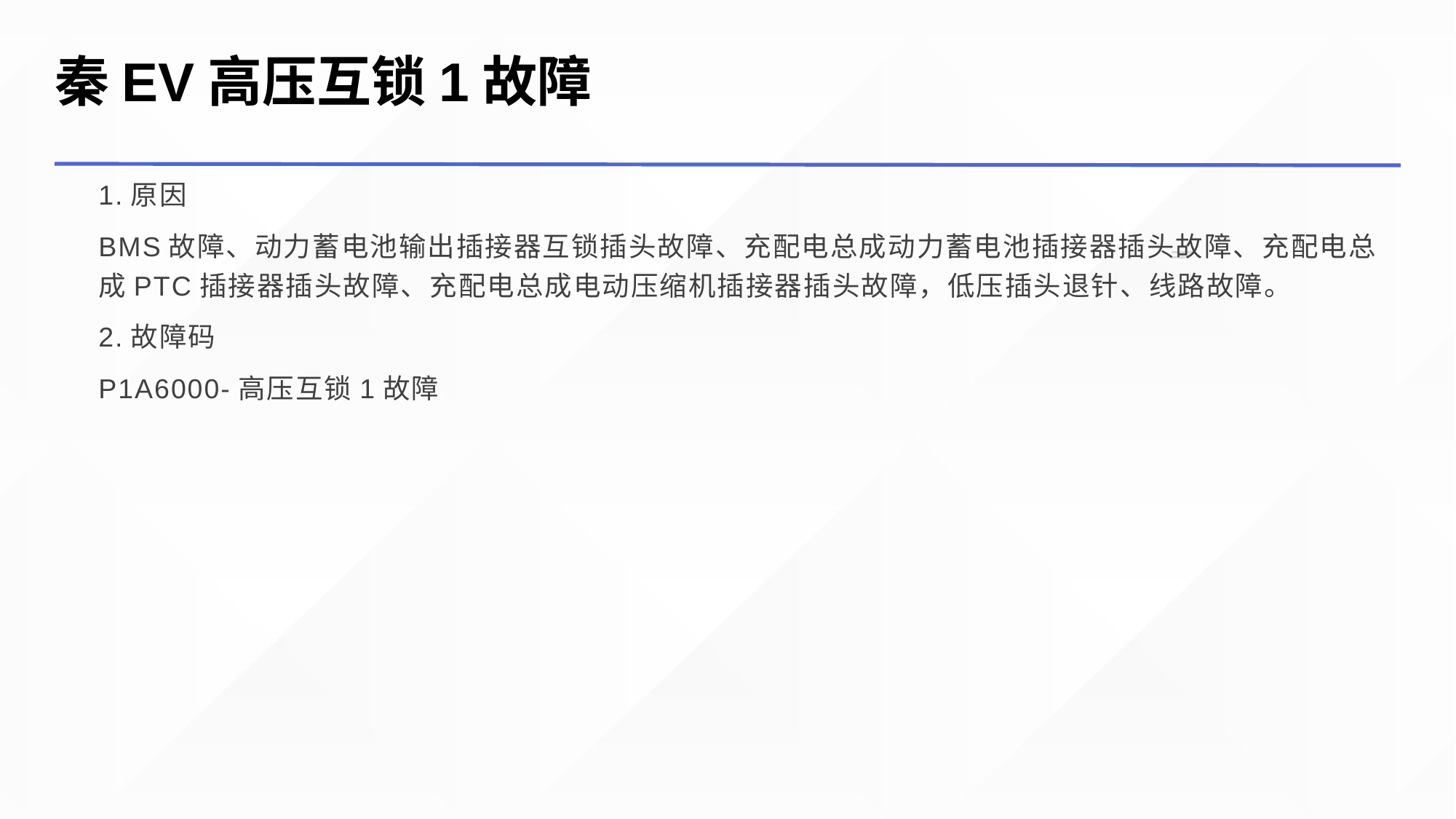

秦EV高压互锁1故障
1.原因
BMS故障、动力蓄电池输出插接器互锁插头故障、充配电总成动力蓄电池插接器插头故障、充配电总成PTC插接器插头故障、充配电总成电动压缩机插接器插头故障，低压插头退针、线路故障。
2.故障码
P1A6000-高压互锁1故障